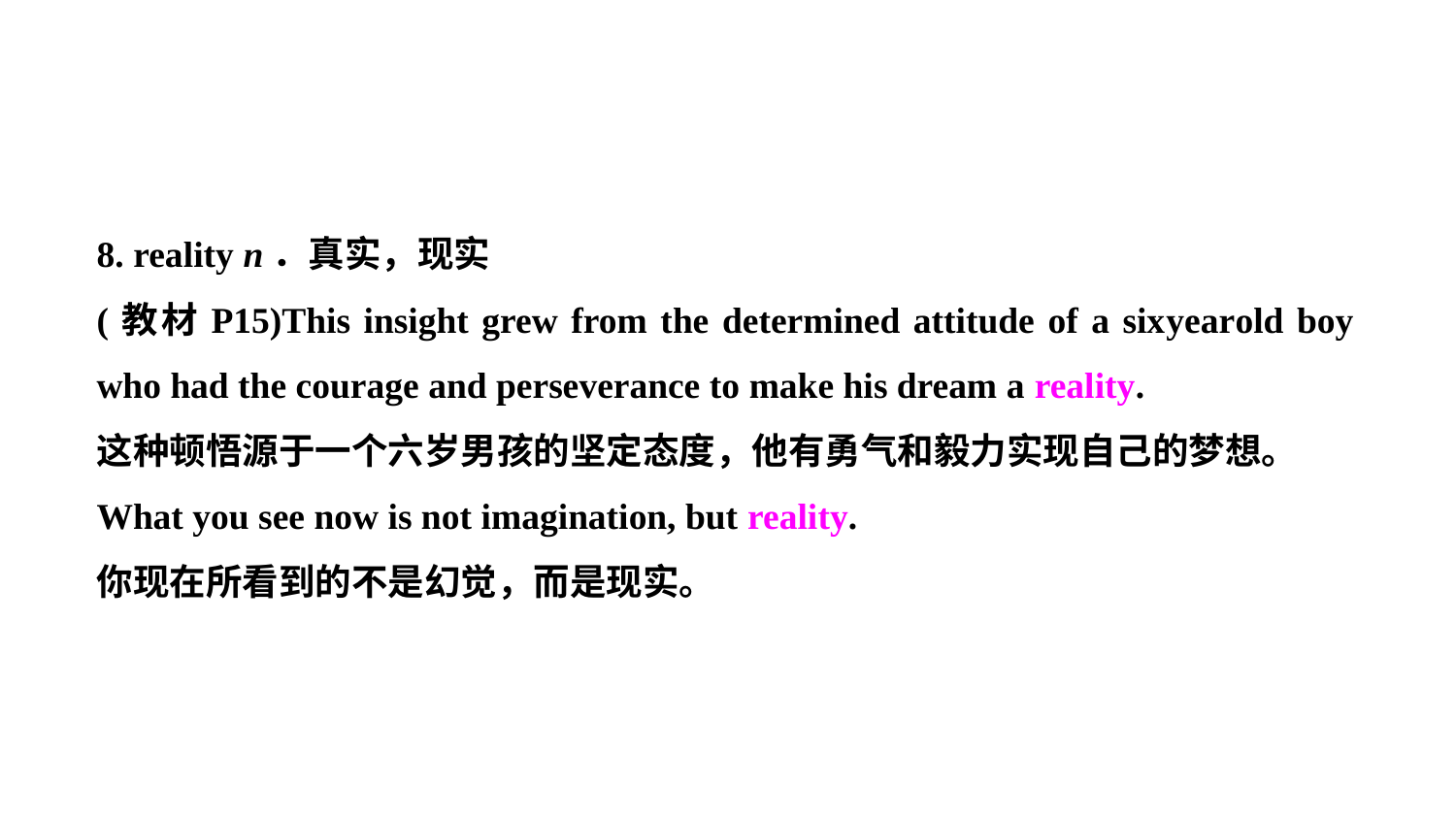

8. reality n．真实，现实
(教材P15)This insight grew from the determined attitude of a six­year­old boy who had the courage and perseverance to make his dream a reality.
这种顿悟源于一个六岁男孩的坚定态度，他有勇气和毅力实现自己的梦想。
What you see now is not imagination, but reality.
你现在所看到的不是幻觉，而是现实。